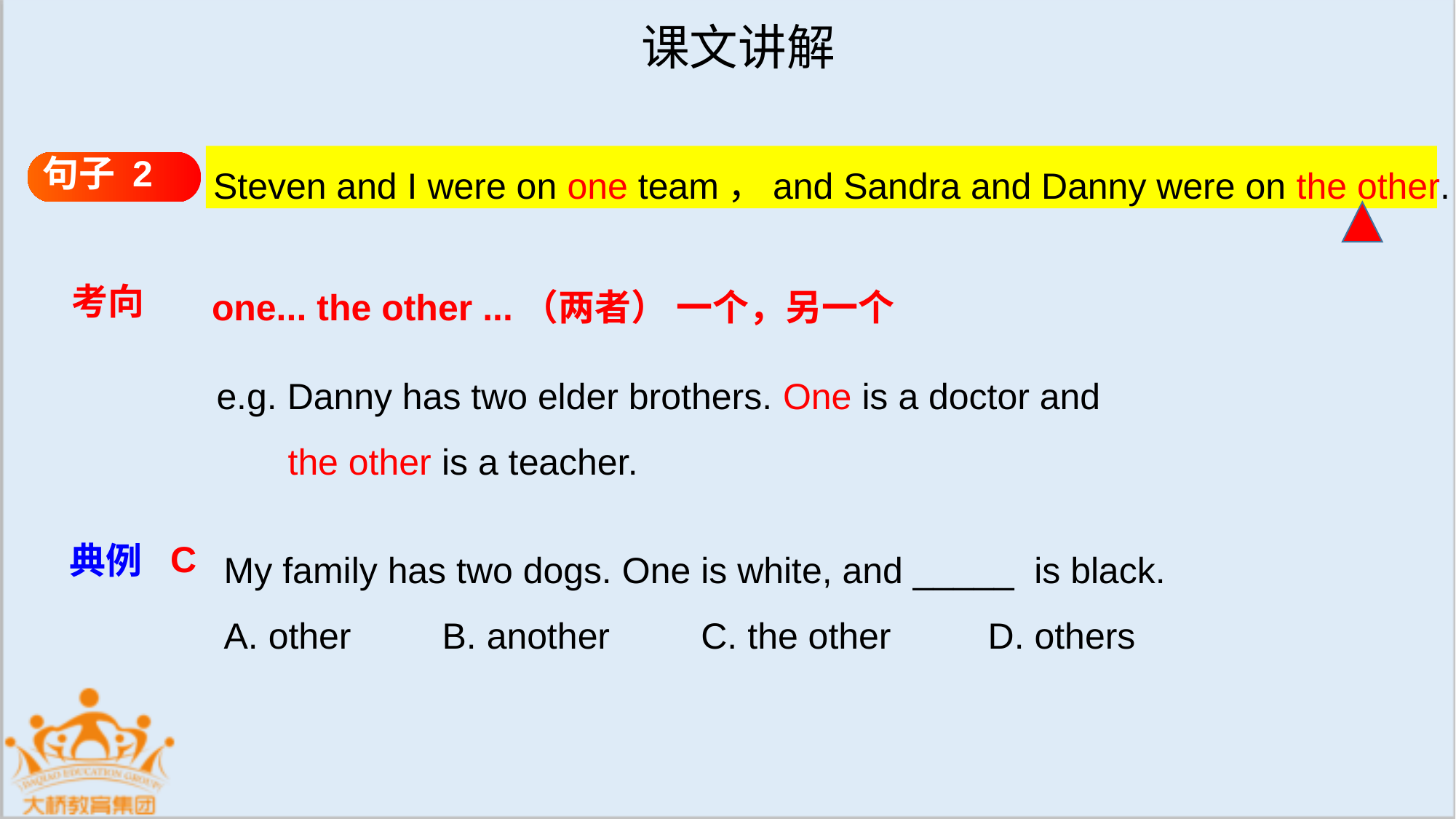

课文讲解
句子 2

Steven and I were on one team，and Sandra and Danny were on the other.

one... the other ...（两者） 一个，另一个

考向
e.g. Danny has two elder brothers. One is a doctor and
       the other is a teacher.
My family has two dogs. One is white, and _____  is black.
A. other 	B. another	    C. the other  	D. others
C
典例